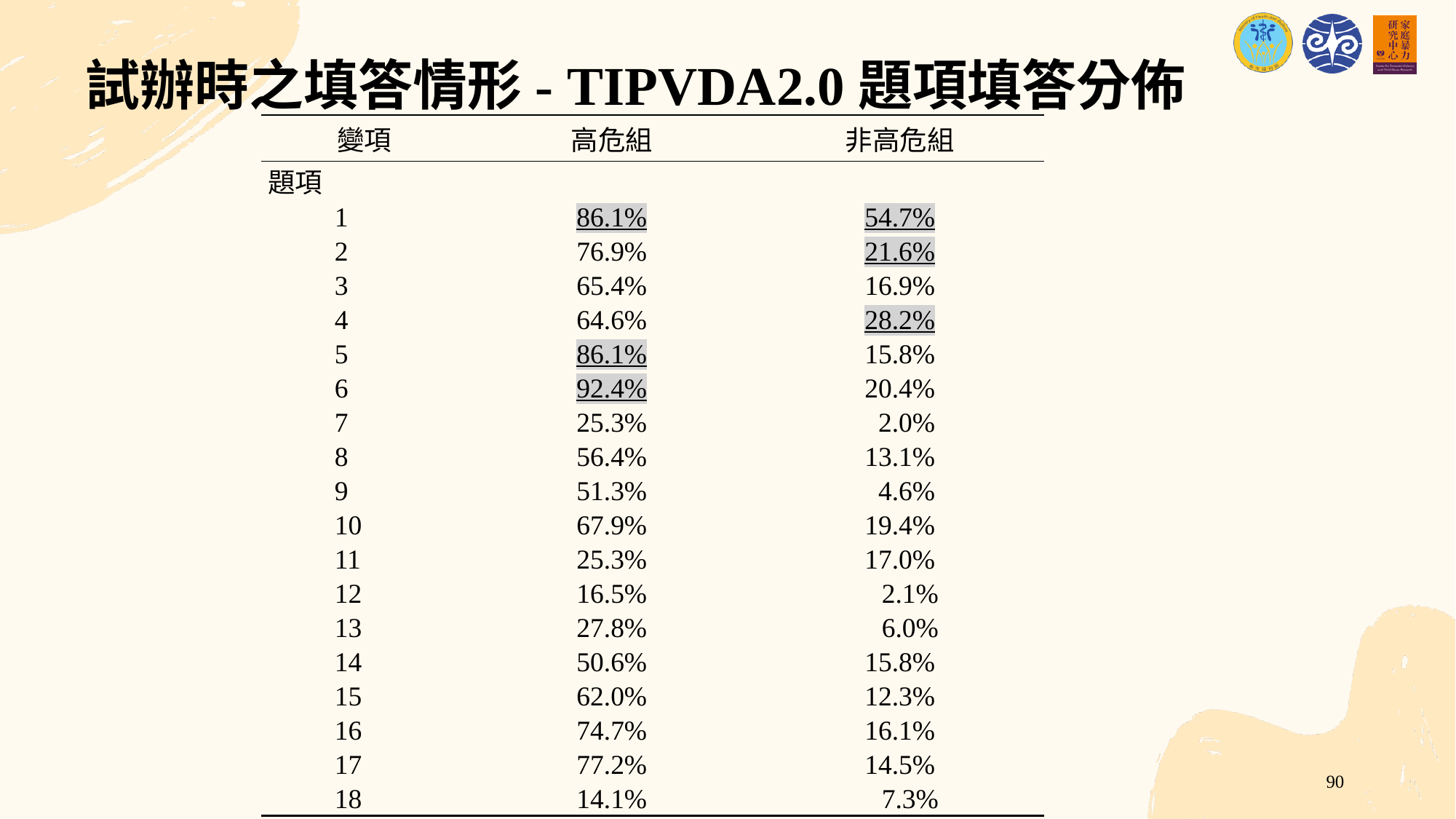

# 試辦時之填答情形- TIPVDA2.0題項填答分佈
| 變項 | 高危組 | 非高危組 |
| --- | --- | --- |
| 題項 |  |  |
| 1 | 86.1% | 54.7% |
| 2 | 76.9% | 21.6% |
| 3 | 65.4% | 16.9% |
| 4 | 64.6% | 28.2% |
| 5 | 86.1% | 15.8% |
| 6 | 92.4% | 20.4% |
| 7 | 25.3% | 2.0% |
| 8 | 56.4% | 13.1% |
| 9 | 51.3% | 4.6% |
| 10 | 67.9% | 19.4% |
| 11 | 25.3% | 17.0% |
| 12 | 16.5% | 2.1% |
| 13 | 27.8% | 6.0% |
| 14 | 50.6% | 15.8% |
| 15 | 62.0% | 12.3% |
| 16 | 74.7% | 16.1% |
| 17 | 77.2% | 14.5% |
| 18 | 14.1% | 7.3% |
90